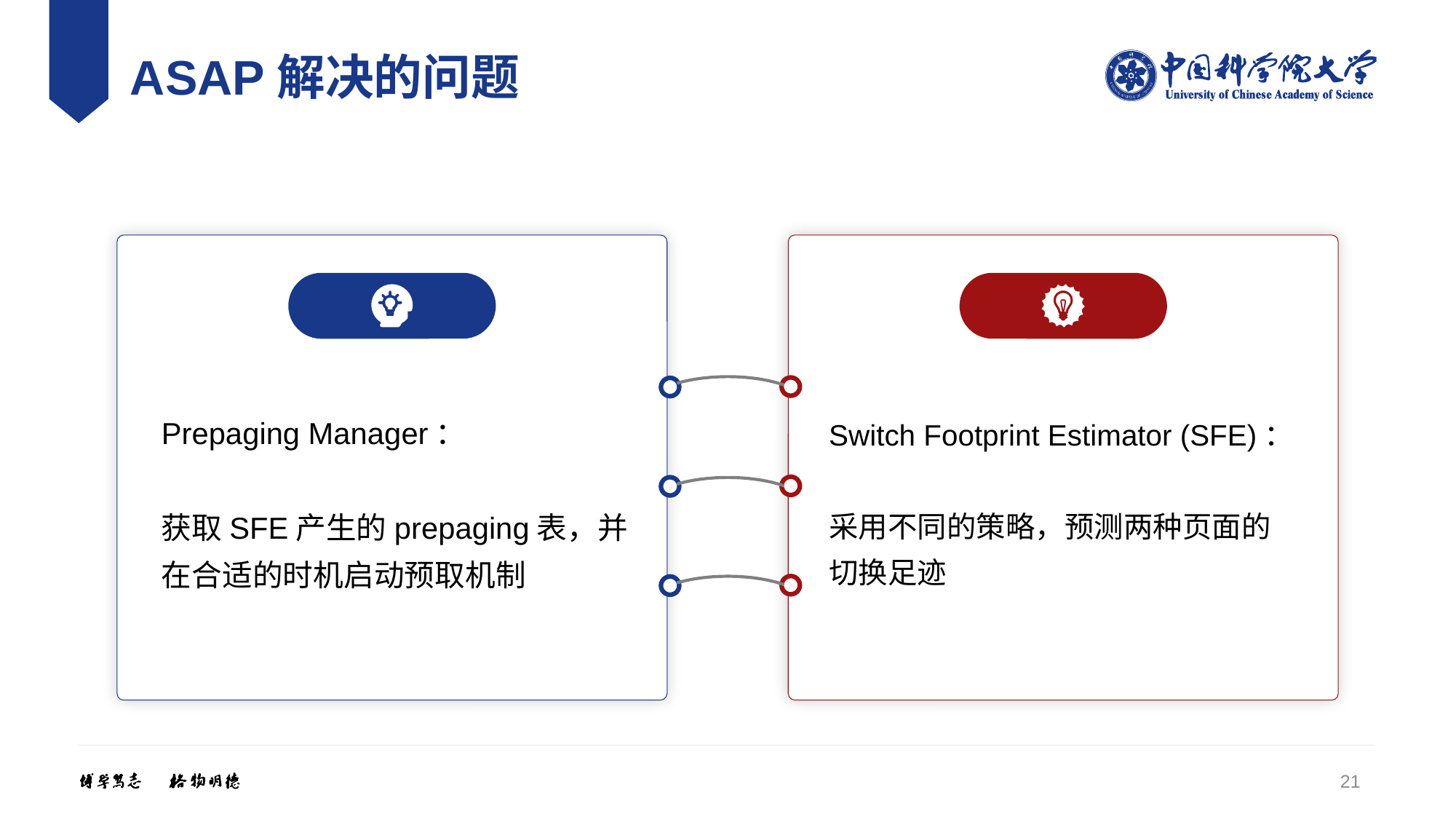

# ASAP解决的问题
c

Prepaging Manager：

获取SFE产生的prepaging表，并在合适的时机启动预取机制

Switch Footprint Estimator (SFE)：

采用不同的策略，预测两种页面的切换足迹

21